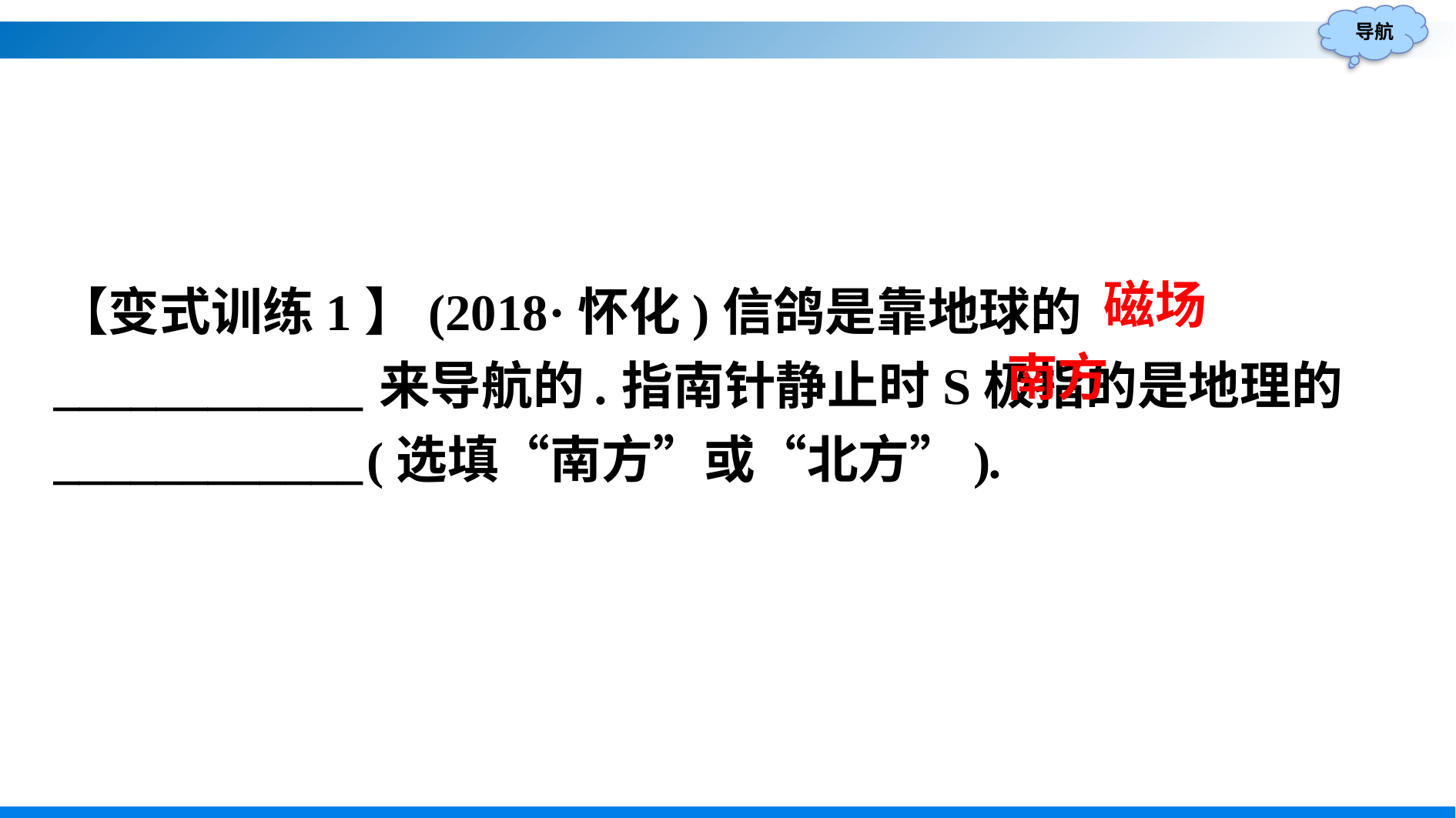

【变式训练1】(2018·怀化)信鸽是靠地球的____________来导航的.指南针静止时S极指的是地理的____________(选填“南方”或“北方”).
磁场
南方